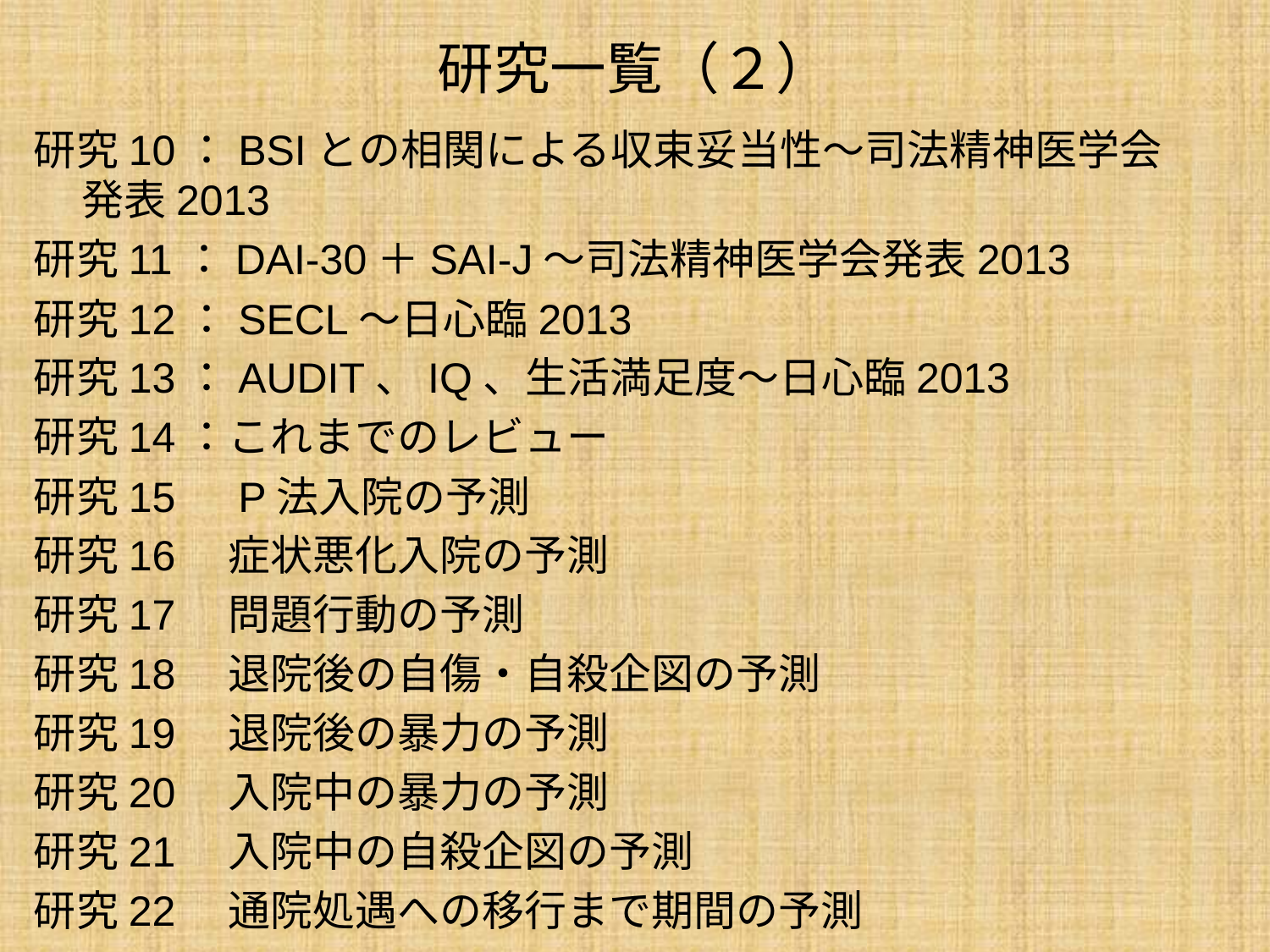

# 研究一覧（２）
研究10：BSIとの相関による収束妥当性～司法精神医学会発表2013
研究11：DAI-30＋SAI-J～司法精神医学会発表2013
研究12：SECL～日心臨2013
研究13：AUDIT、IQ、生活満足度～日心臨2013
研究14：これまでのレビュー
研究15　P法入院の予測
研究16　症状悪化入院の予測
研究17　問題行動の予測
研究18　退院後の自傷・自殺企図の予測
研究19　退院後の暴力の予測
研究20　入院中の暴力の予測
研究21　入院中の自殺企図の予測
研究22　通院処遇への移行まで期間の予測